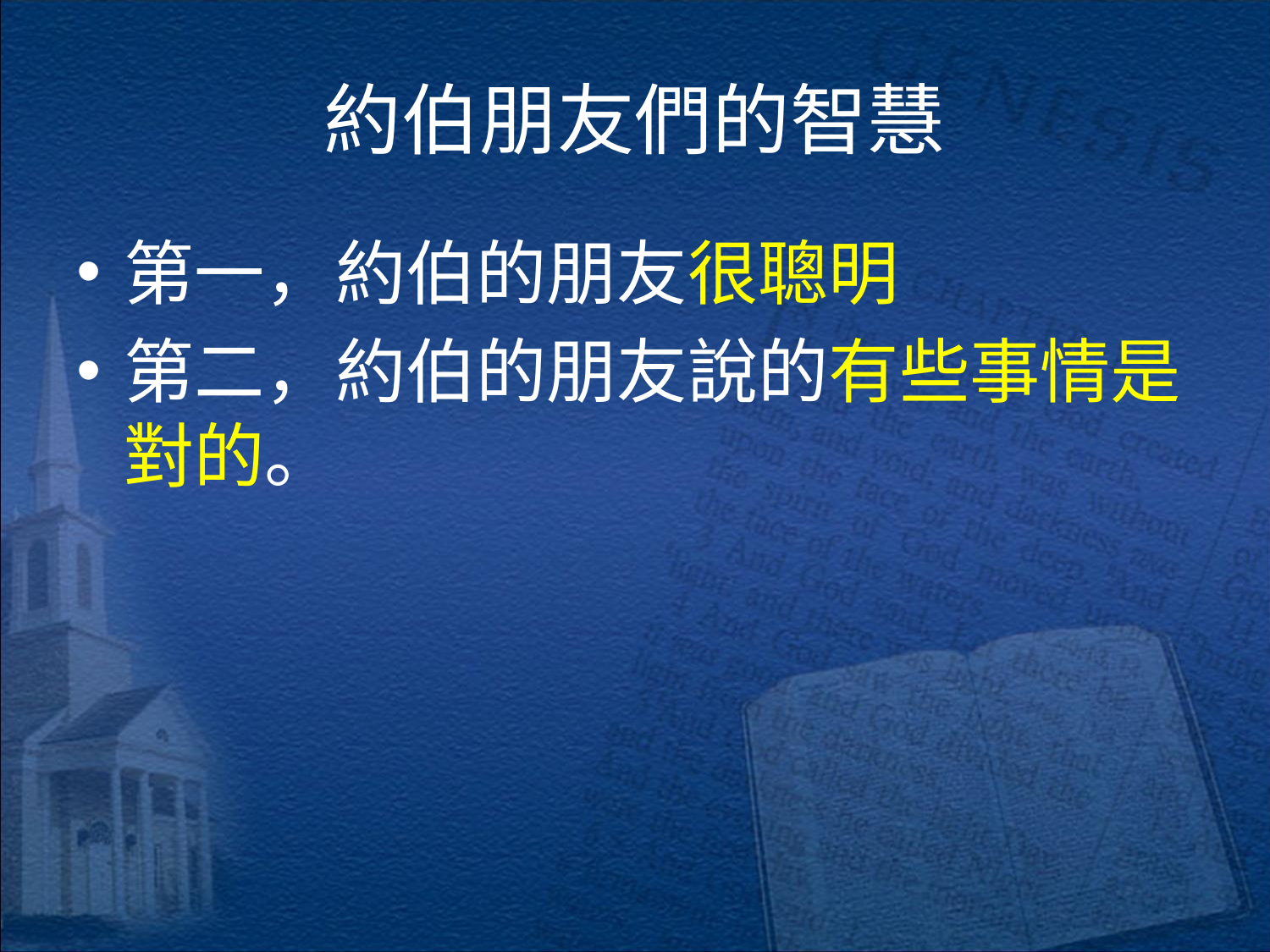

# 約伯朋友們的智慧
第一，約伯的朋友很聰明
第二，約伯的朋友說的有些事情是對的。